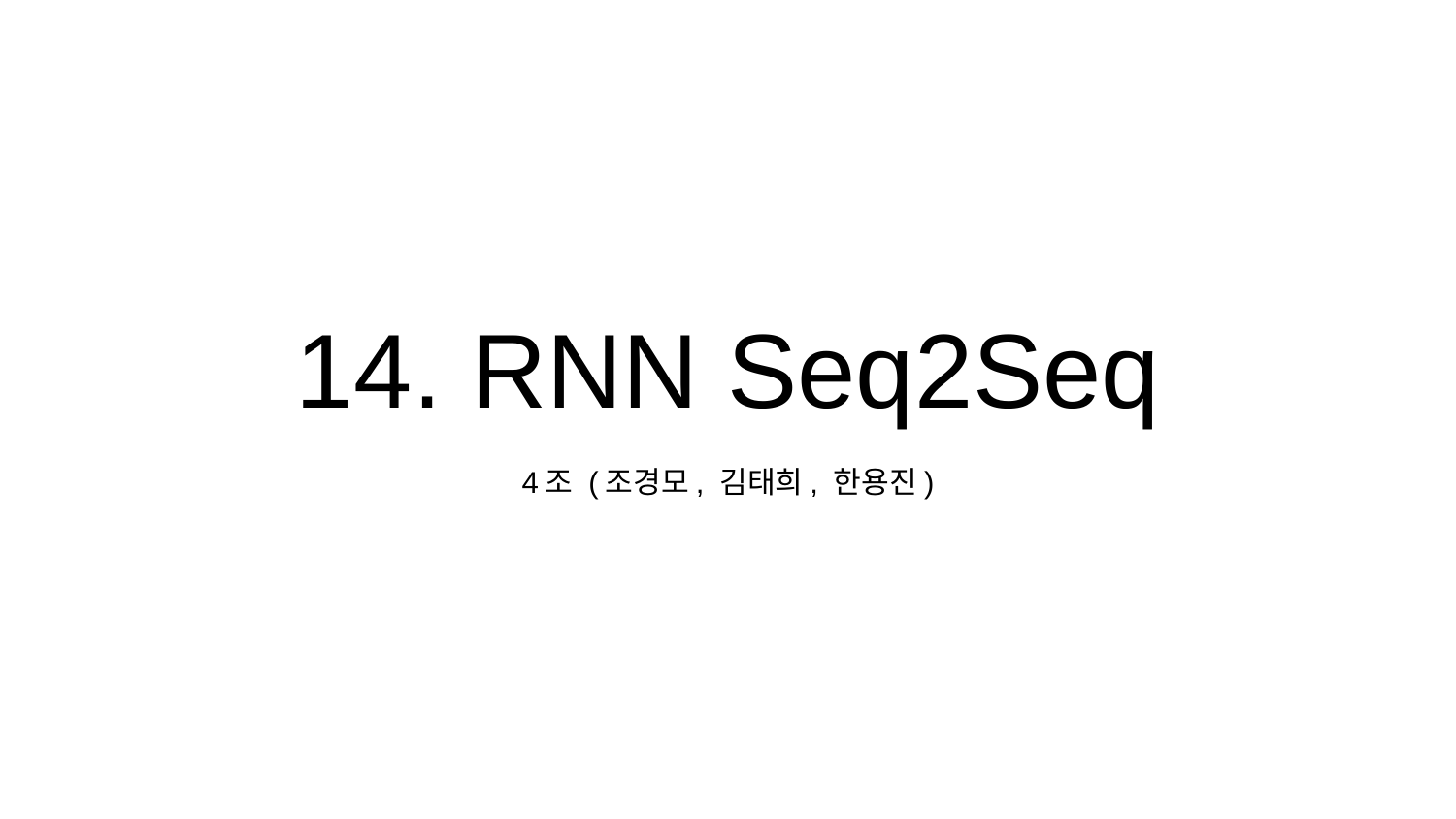

# 14. RNN Seq2Seq
4조 (조경모, 김태희, 한용진)